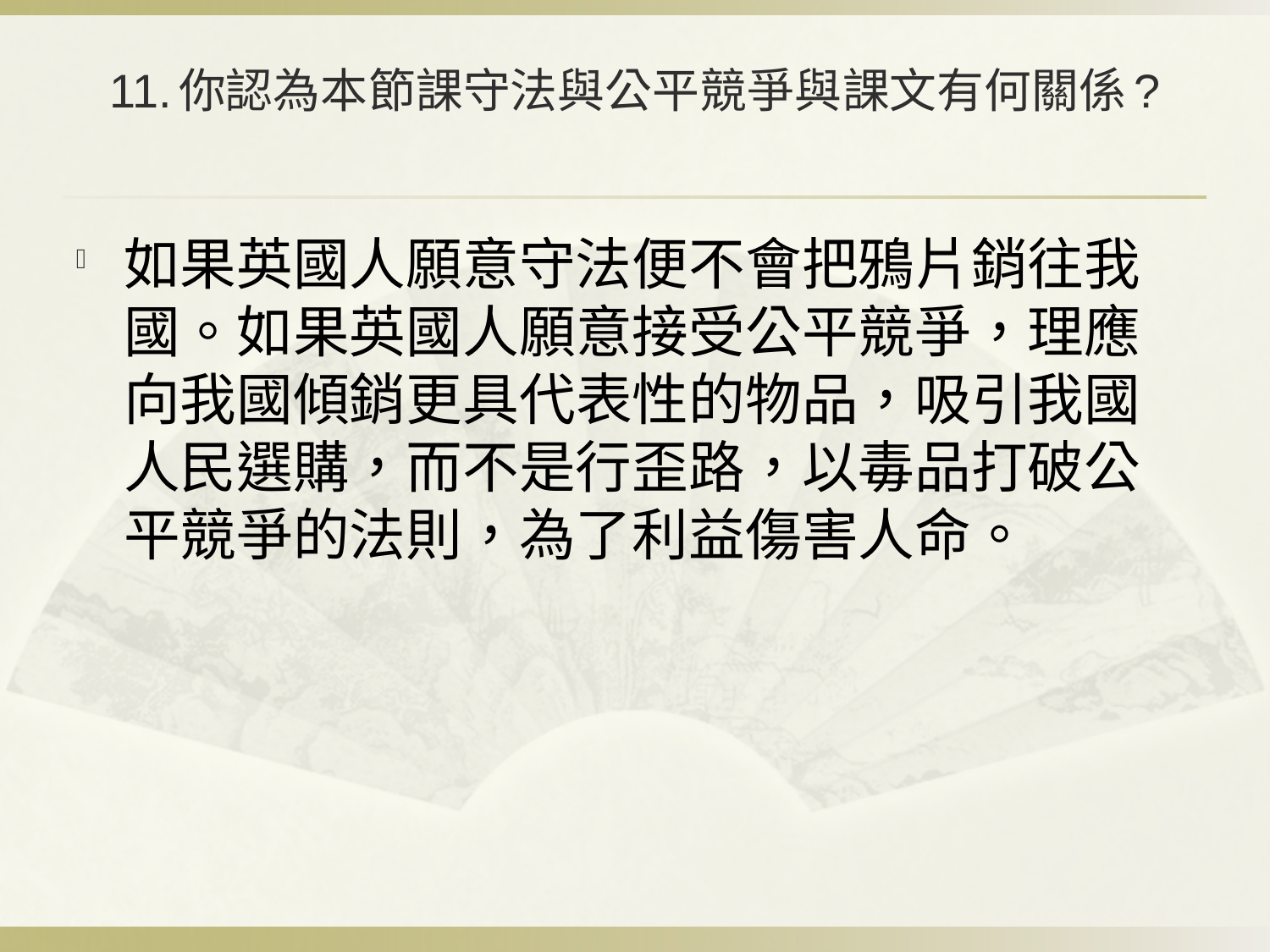

# 11.你認為本節課守法與公平競爭與課文有何關係?
如果英國人願意守法便不會把鴉片銷往我國。如果英國人願意接受公平競爭，理應向我國傾銷更具代表性的物品，吸引我國人民選購，而不是行歪路，以毒品打破公平競爭的法則，為了利益傷害人命。